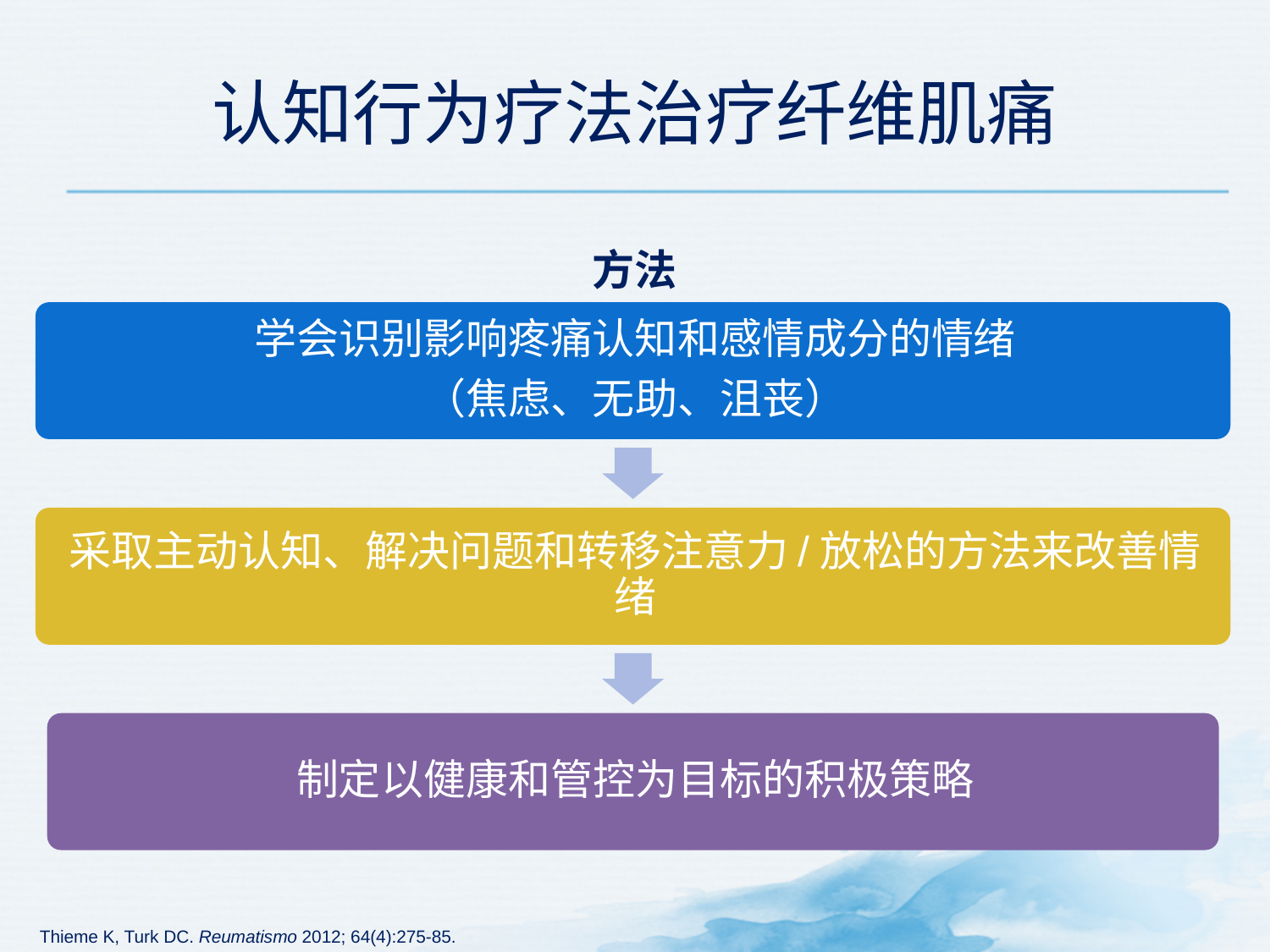

# 认知行为疗法治疗纤维肌痛
方法
学会识别影响疼痛认知和感情成分的情绪
（焦虑、无助、沮丧）

采取主动认知、解决问题和转移注意力/放松的方法来改善情绪

制定以健康和管控为目标的积极策略
Thieme K, Turk DC. Reumatismo 2012; 64(4):275-85.